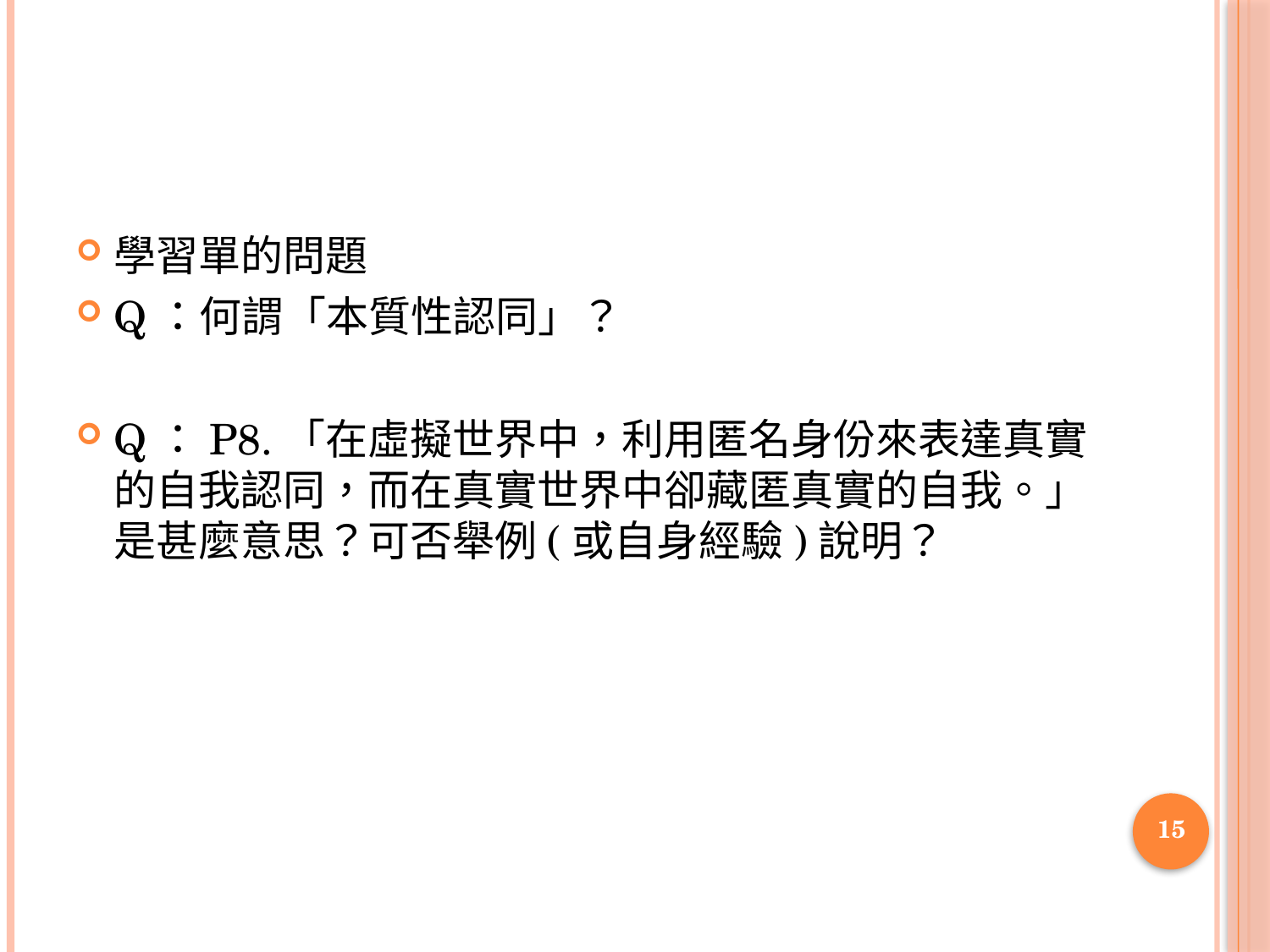

#
學習單的問題
Q：何謂「本質性認同」？

Q：P8.「在虛擬世界中，利用匿名身份來表達真實的自我認同，而在真實世界中卻藏匿真實的自我。」是甚麼意思？可否舉例(或自身經驗)說明？
15